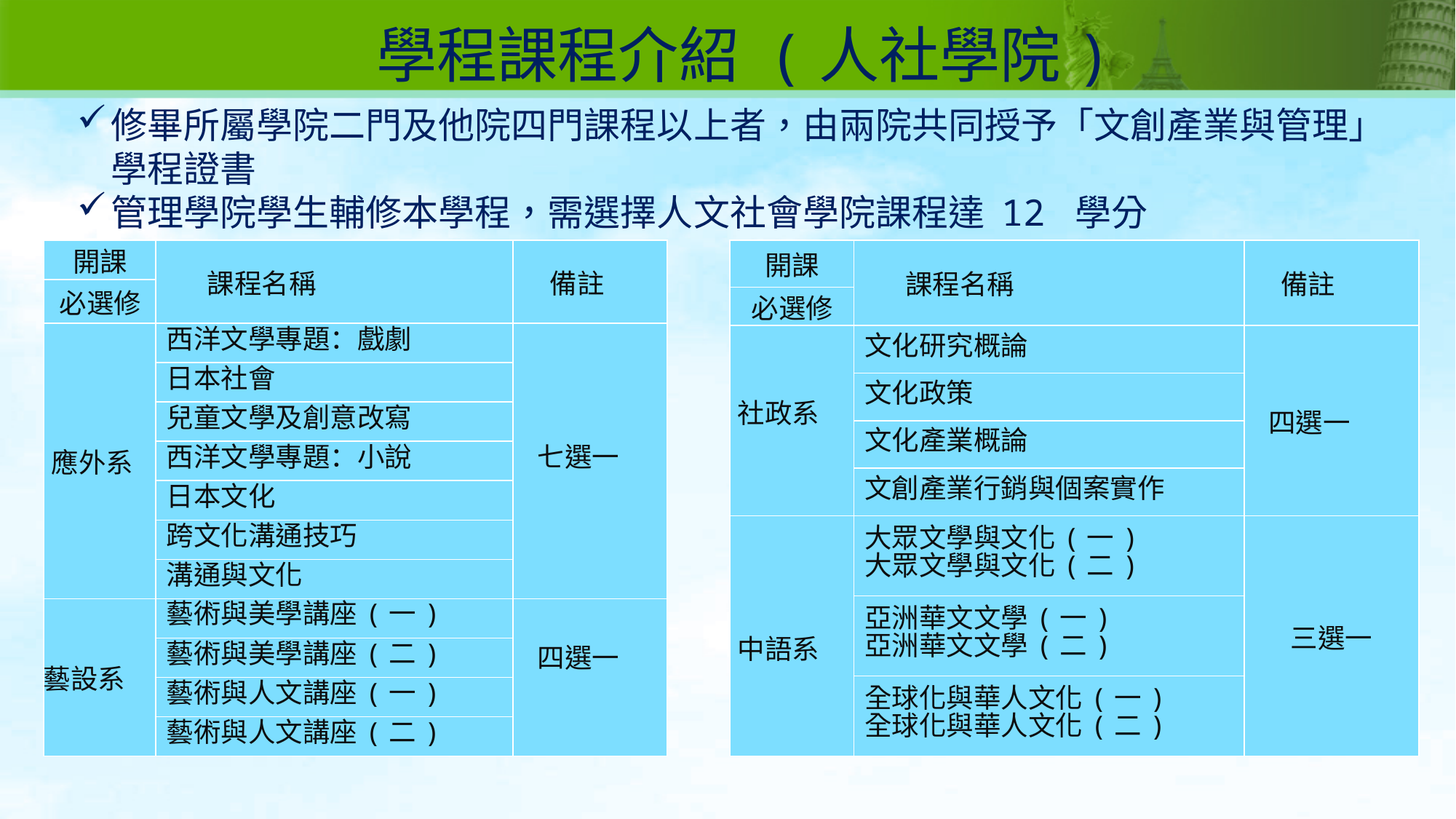

學程課程介紹 (人社學院)
修畢所屬學院二門及他院四門課程以上者，由兩院共同授予「文創產業與管理」學程證書
管理學院學生輔修本學程，需選擇人文社會學院課程達 12 學分
| 開課 | 課程名稱 | 備註 |
| --- | --- | --- |
| 必選修 |  |  |
| 應外系 | 西洋文學專題：戲劇 | 七選一 |
|  | 日本社會 |  |
|  | 兒童文學及創意改寫 |  |
|  | 西洋文學專題：小說 |  |
|  | 日本文化 |  |
|  | 跨文化溝通技巧 |  |
|  | 溝通與文化 |  |
| 藝設系 | 藝術與美學講座(一) | 四選一 |
|  | 藝術與美學講座(二) |  |
|  | 藝術與人文講座(一) |  |
|  | 藝術與人文講座(二) |  |
| 開課 | 課程名稱 | 備註 |
| --- | --- | --- |
| 必選修 |  |  |
| 社政系 | 文化研究概論 | 四選一 |
|  | 文化政策 |  |
|  | 文化產業概論 |  |
|  | 文創產業行銷與個案實作 |  |
| 中語系 | 大眾文學與文化(一) 大眾文學與文化(二) | 三選一 |
|  | 亞洲華文文學(一) 亞洲華文文學(二) |  |
|  | 全球化與華人文化(一) 全球化與華人文化(二) |  |